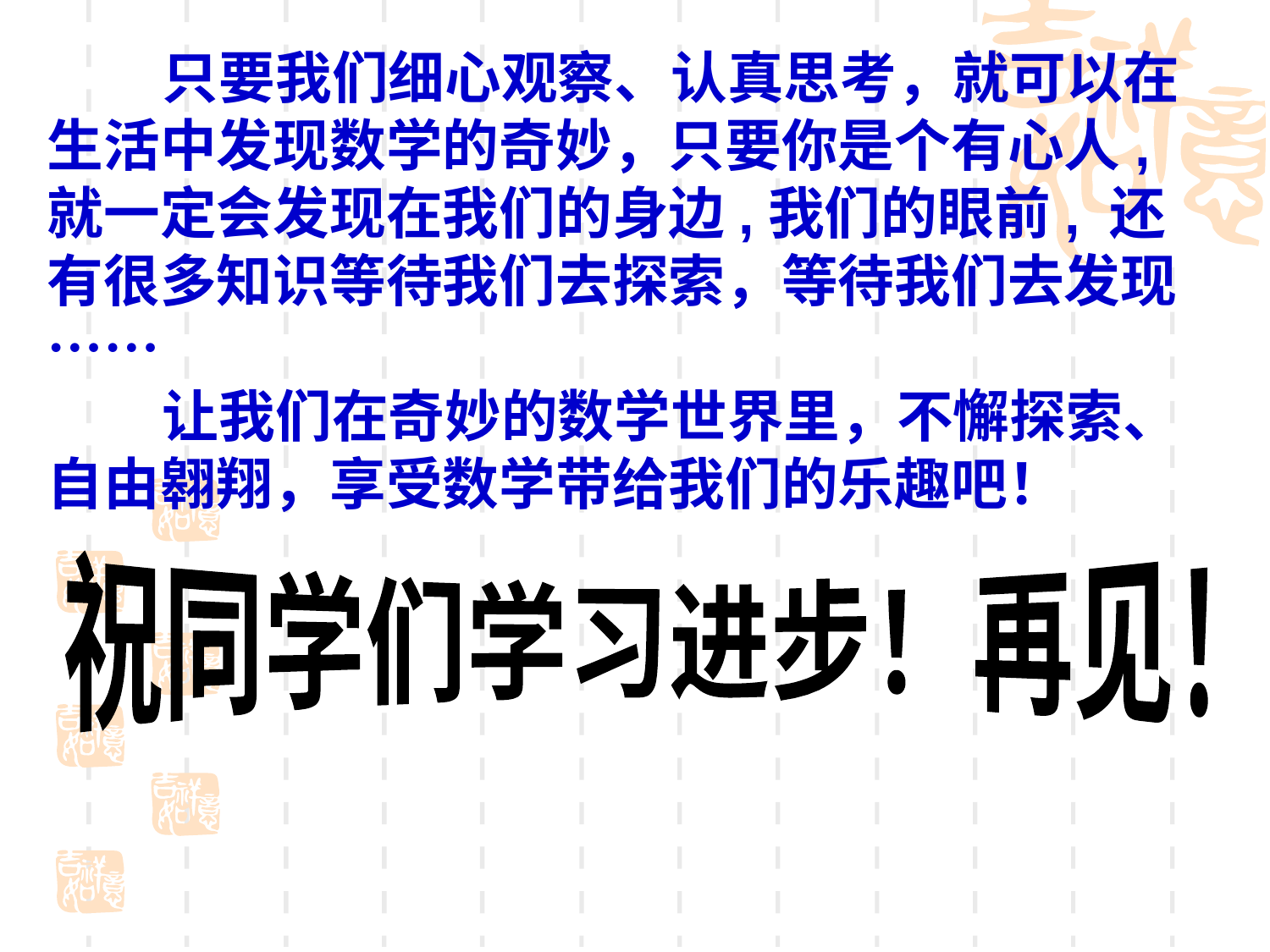

只要我们细心观察、认真思考，就可以在生活中发现数学的奇妙，只要你是个有心人,就一定会发现在我们的身边,我们的眼前, 还有很多知识等待我们去探索，等待我们去发现……
     让我们在奇妙的数学世界里，不懈探索、自由翱翔，享受数学带给我们的乐趣吧！
祝同学们学习进步！再见！